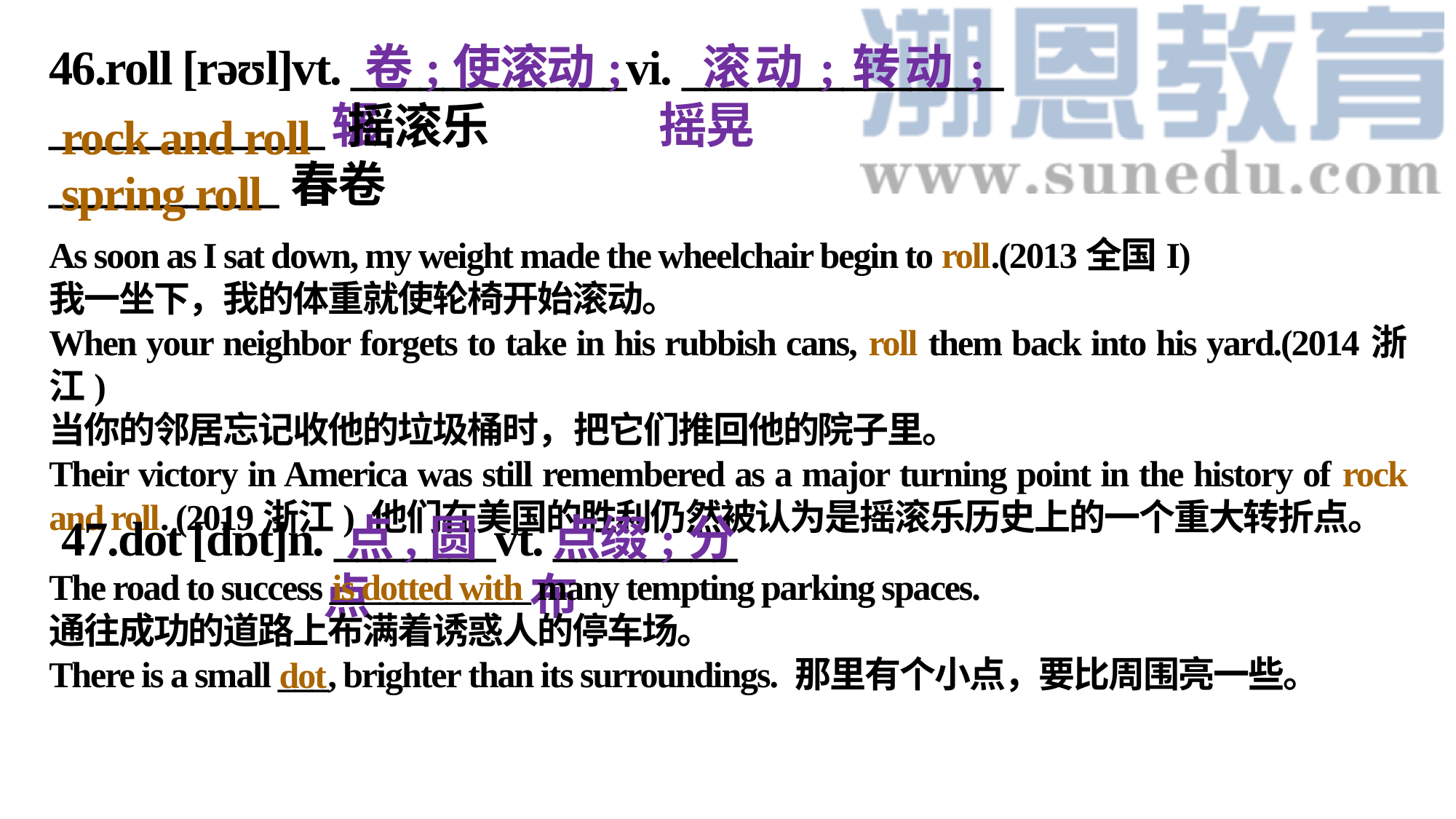

46.roll [rəʊl]vt. ____________vi. ______________
  卷;使滚动;辗
  滚动;转动;摇晃
____________ 摇滚乐
__________春卷
 rock and roll
 spring roll
As soon as I sat down, my weight made the wheelchair begin to roll.(2013全国I)
我一坐下，我的体重就使轮椅开始滚动。
When your neighbor forgets to take in his rubbish cans, roll them back into his yard.(2014浙江)
当你的邻居忘记收他的垃圾桶时，把它们推回他的院子里。
Their victory in America was still remembered as a major turning point in the history of rock and roll. (2019浙江) 他们在美国的胜利仍然被认为是摇滚乐历史上的一个重大转折点。
47.dot [dɒt]n. _______vt. ________
 点,圆点
 点缀;分布
The road to success ____________ many tempting parking spaces.
通往成功的道路上布满着诱惑人的停车场。
There is a small ___, brighter than its surroundings. 那里有个小点，要比周围亮一些。
 is dotted with
dot